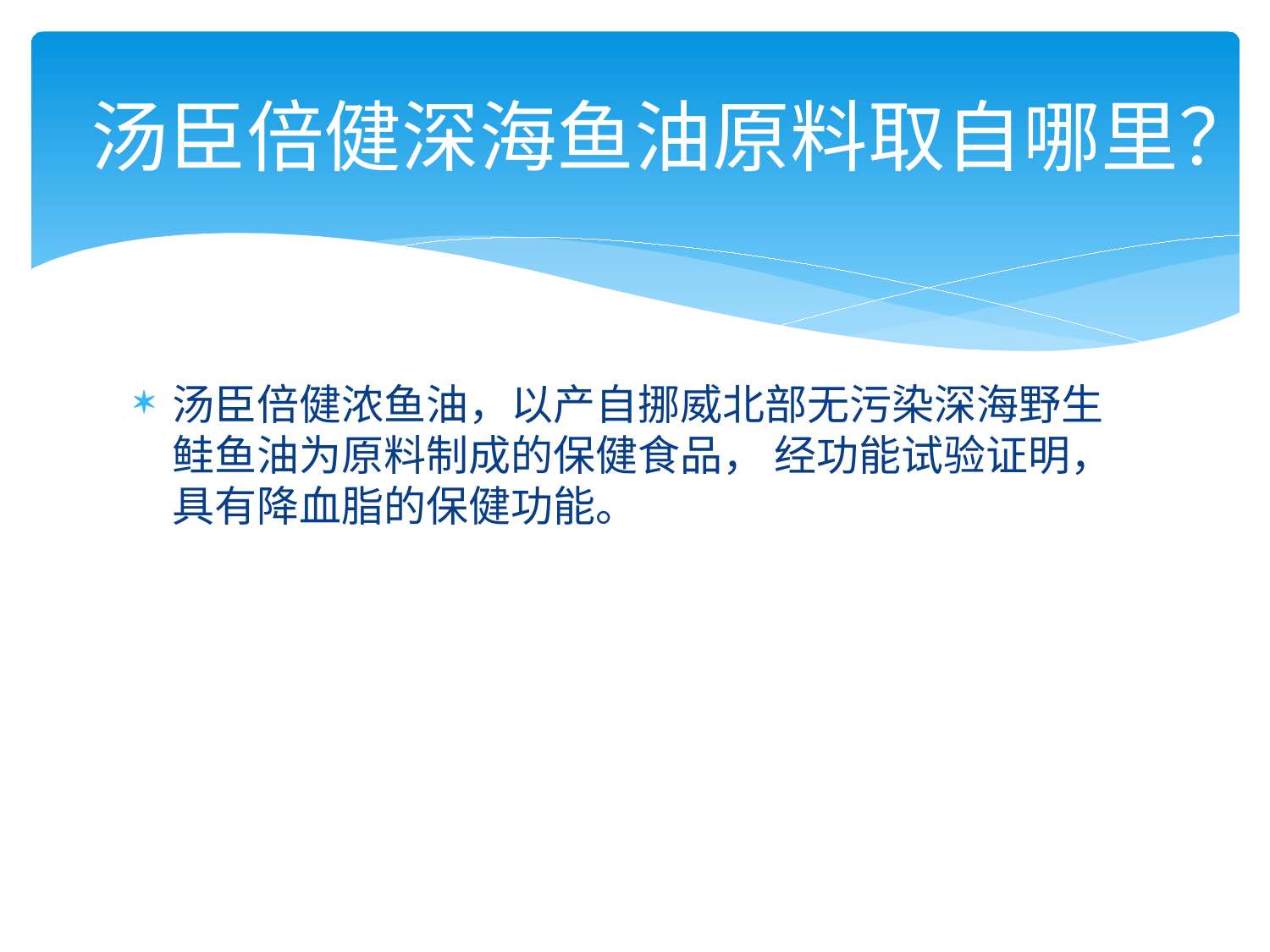

# 汤臣倍健深海鱼油原料取自哪里？
汤臣倍健浓鱼油，以产自挪威北部无污染深海野生鲑鱼油为原料制成的保健食品， 经功能试验证明，具有降血脂的保健功能。